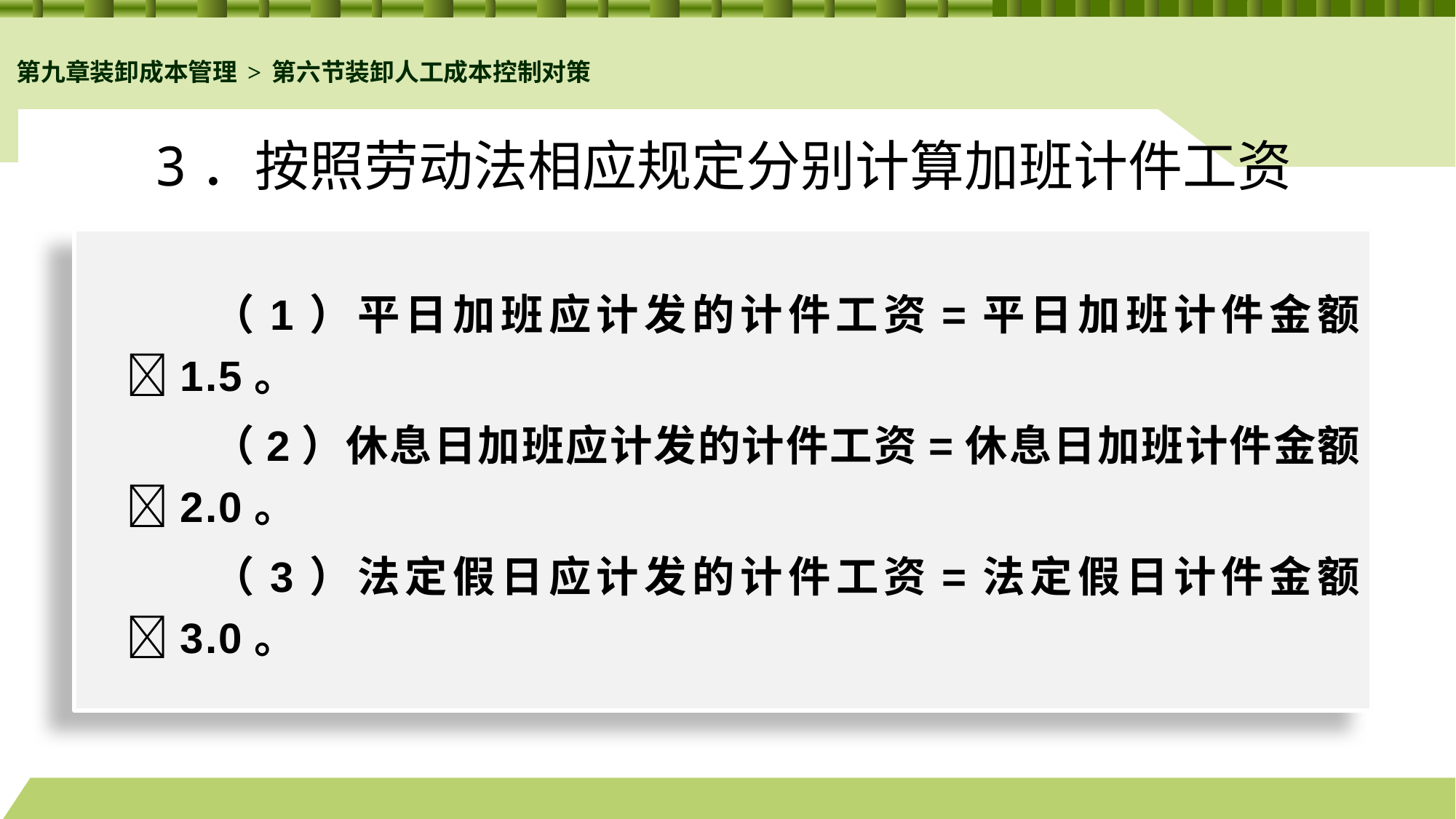

第九章装卸成本管理>第六节装卸人工成本控制对策
# 3．按照劳动法相应规定分别计算加班计件工资
（1）平日加班应计发的计件工资=平日加班计件金额×1.5。
（2）休息日加班应计发的计件工资=休息日加班计件金额×2.0。
（3）法定假日应计发的计件工资=法定假日计件金额×3.0。